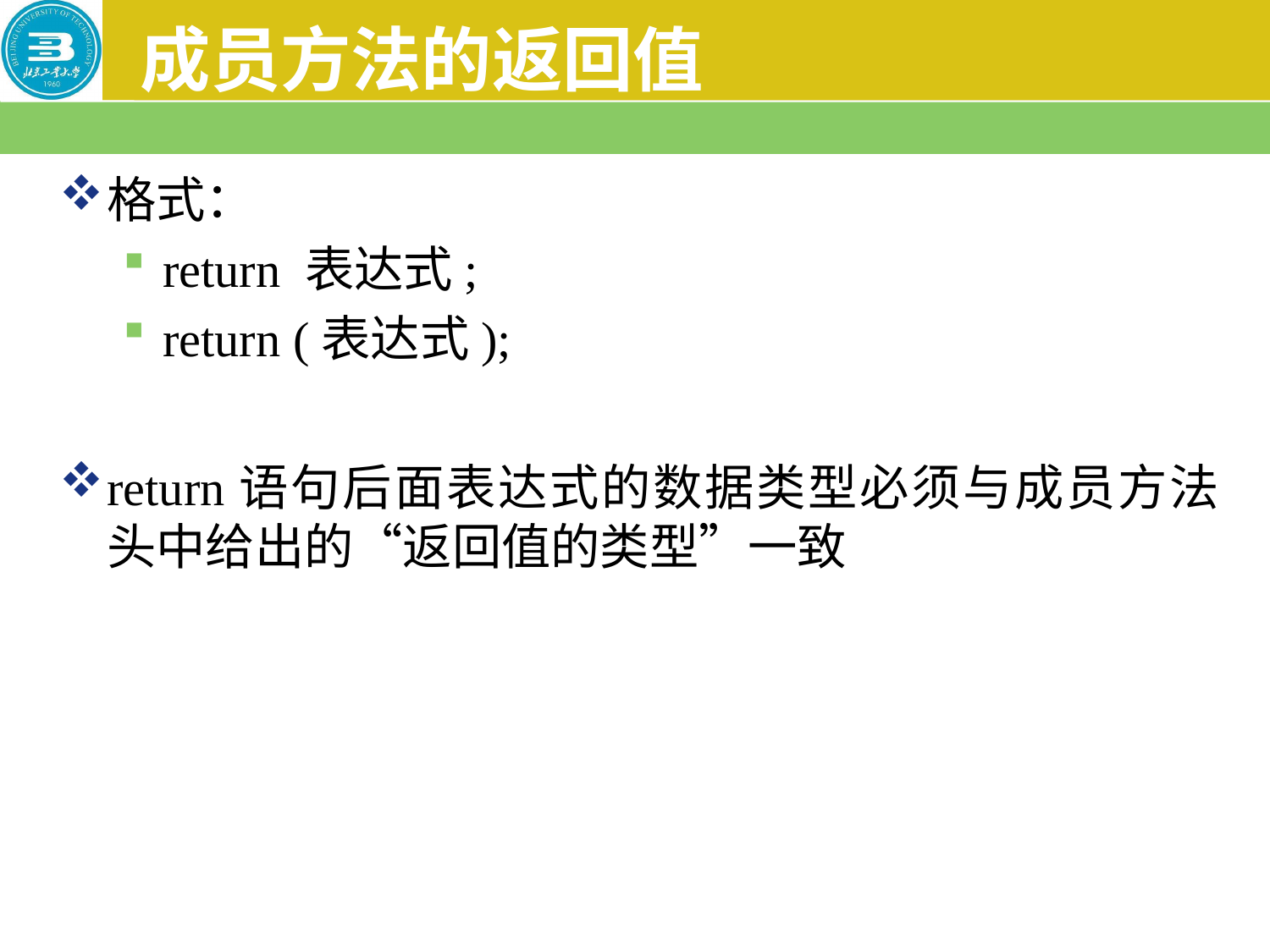

# 成员方法的返回值
格式：
return 表达式;
return (表达式);

return语句后面表达式的数据类型必须与成员方法头中给出的“返回值的类型”一致